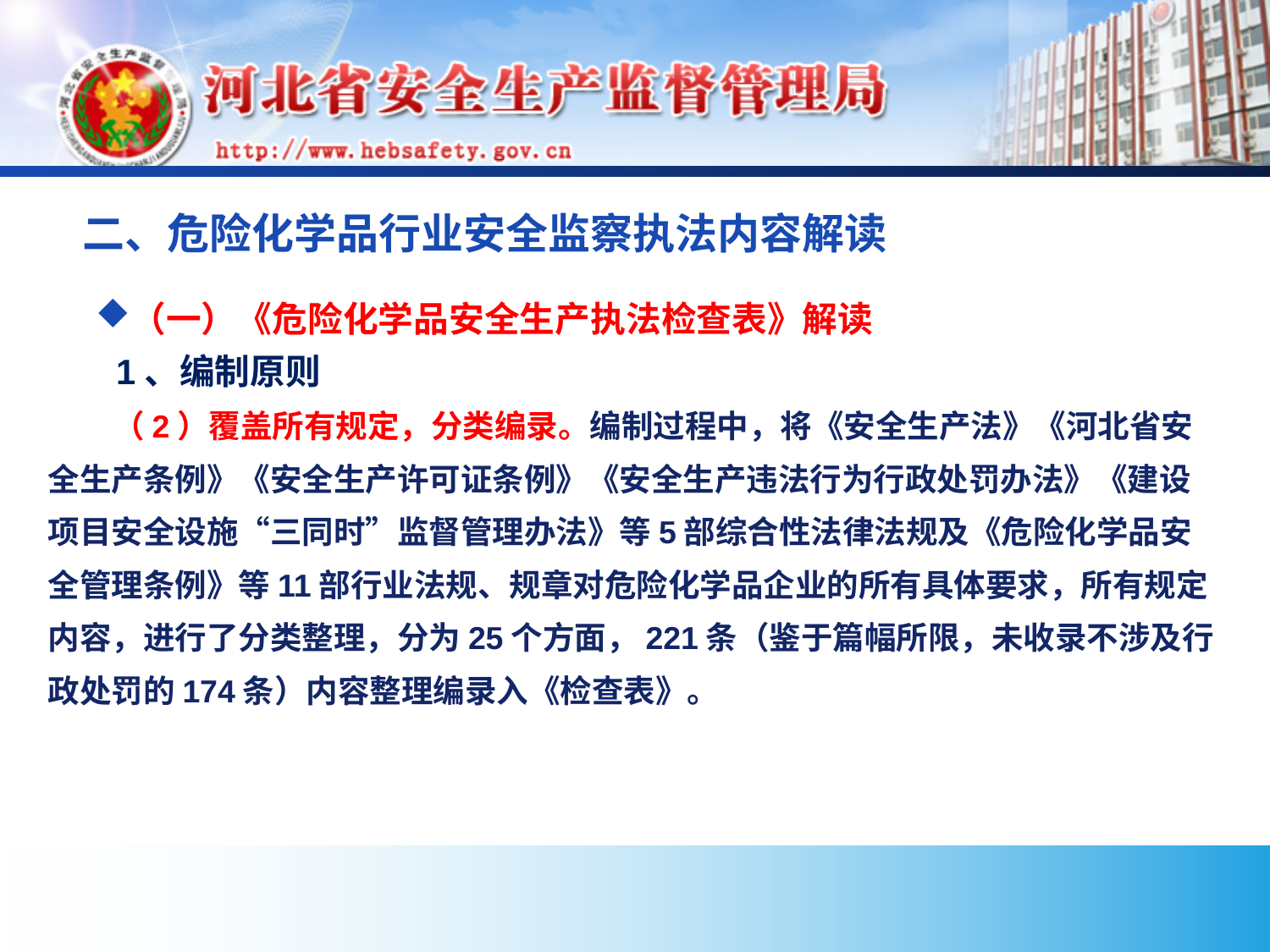

# 二、危险化学品行业安全监察执法内容解读
（一）《危险化学品安全生产执法检查表》解读
       1、编制原则
       （2）覆盖所有规定，分类编录。编制过程中，将《安全生产法》《河北省安全生产条例》《安全生产许可证条例》《安全生产违法行为行政处罚办法》《建设项目安全设施“三同时”监督管理办法》等5部综合性法律法规及《危险化学品安全管理条例》等11部行业法规、规章对危险化学品企业的所有具体要求，所有规定内容，进行了分类整理，分为25个方面，221条（鉴于篇幅所限，未收录不涉及行政处罚的174条）内容整理编录入《检查表》。